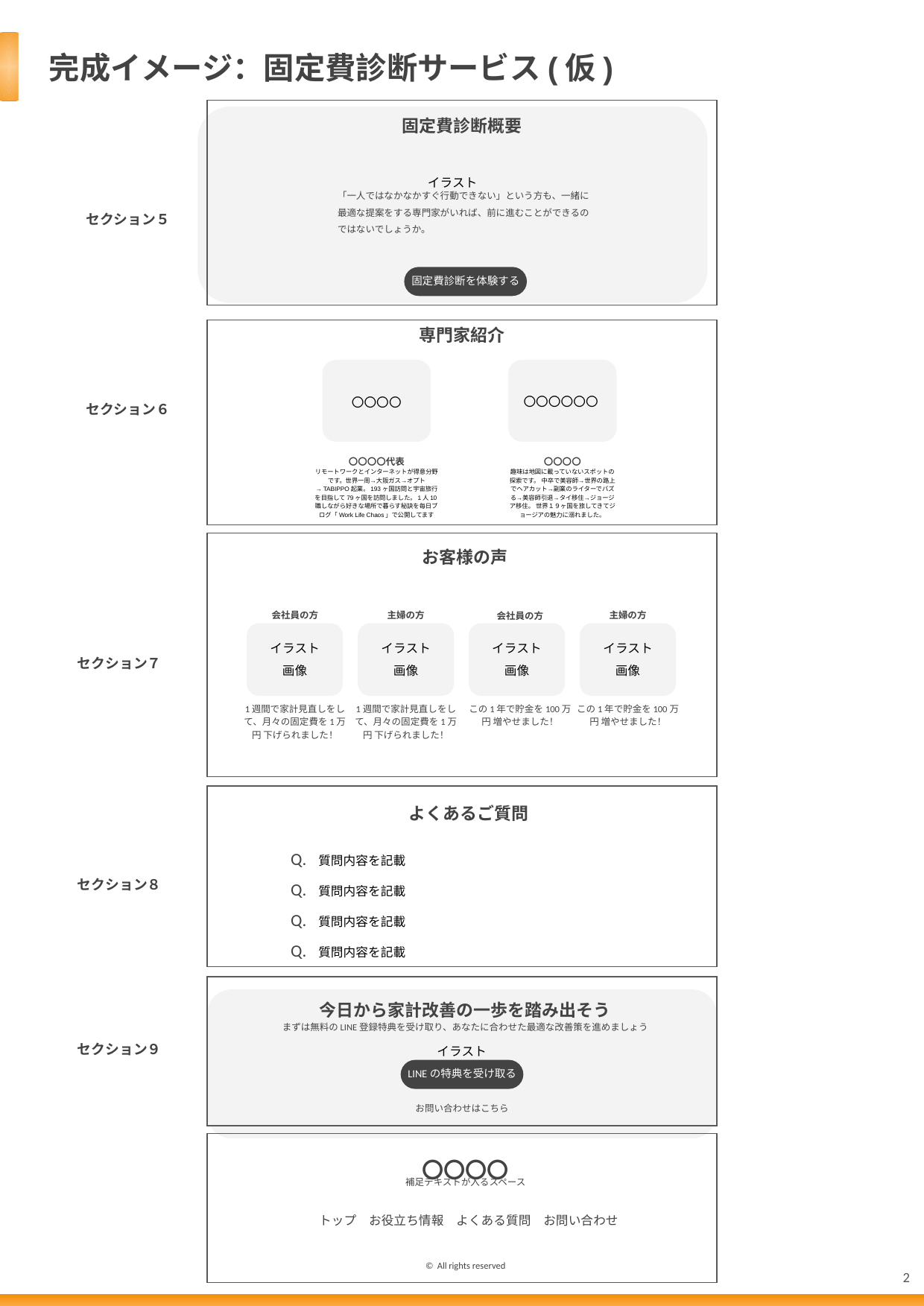

完成イメージ：固定費診断サービス(仮)

イラスト
固定費診断概要
「一人ではなかなかすぐ行動できない」という方も、一緒に最適な提案をする専門家がいれば、前に進むことができるのではないでしょうか。

セクション５

固定費診断を体験する

専門家紹介

〇〇〇〇

〇〇〇〇〇〇
セクション６
〇〇〇〇
趣味は地図に載っていないスポットの探索です。 中卒で美容師→世界の路上でヘアカット→副業のライターでバズる→美容師引退→タイ移住→ジョージア移住。 世界１９ヶ国を旅してきてジョージアの魅力に溺れました。
〇〇〇〇代表
リモートワークとインターネットが得意分野です。世界一周→大阪ガス→オプト→TABIPPO起業。193ヶ国訪問と宇宙旅行を目指して79ヶ国を訪問しました。1人10職しながら好きな場所で暮らす秘訣を毎日ブログ「Work Life Chaos」で公開してます

お客様の声
主婦の方
会社員の方
主婦の方
会社員の方

イラスト

画像

イラスト

画像

イラスト

画像

イラスト

画像
セクション７
1週間で家計見直しをして、月々の固定費を1万円 下げられました！
1週間で家計見直しをして、月々の固定費を1万円 下げられました！
この1年で貯金を100万円 増やせました！
この1年で貯金を100万円 増やせました！

 よくあるご質問
　Q.  質問内容を記載
　Q.  質問内容を記載
　Q.  質問内容を記載
　Q.  質問内容を記載
セクション８

イラスト
今日から家計改善の一歩を踏み出そう
まずは無料のLINE登録特典を受け取り、あなたに合わせた最適な改善策を進めましょう
セクション９

LINEの特典を受け取る
お問い合わせはこちら

〇〇〇〇
補足テキストが入るスペース
トップ　お役立ち情報　よくある質問　お問い合わせ
©️  All rights reserved
2